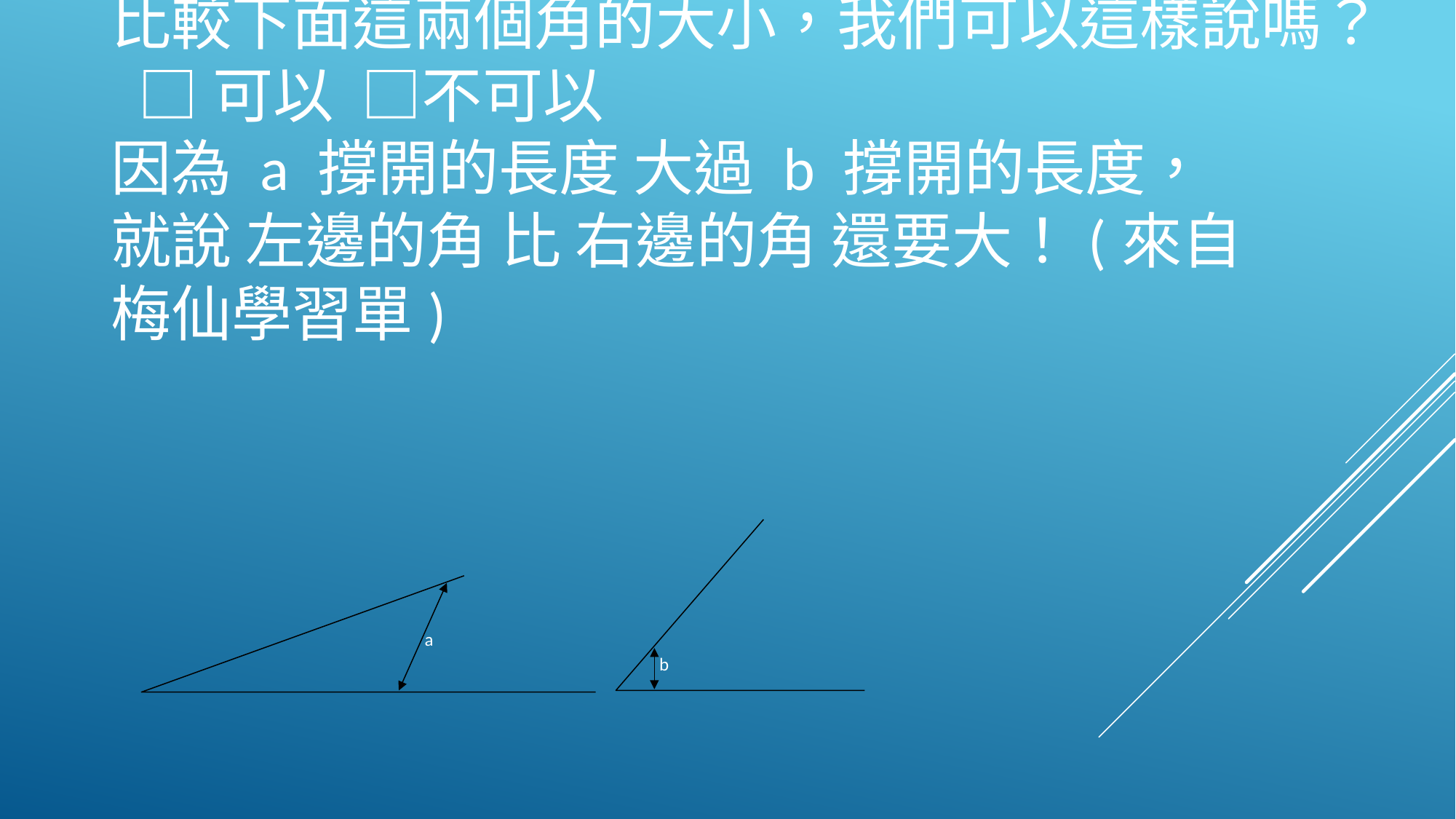

比較下面這兩個角的大小，我們可以這樣說嗎？
  □可以  □不可以
因為 a 撐開的長度 大過 b 撐開的長度，
就說 左邊的角 比 右邊的角 還要大！(來自
梅仙學習單)

a
b